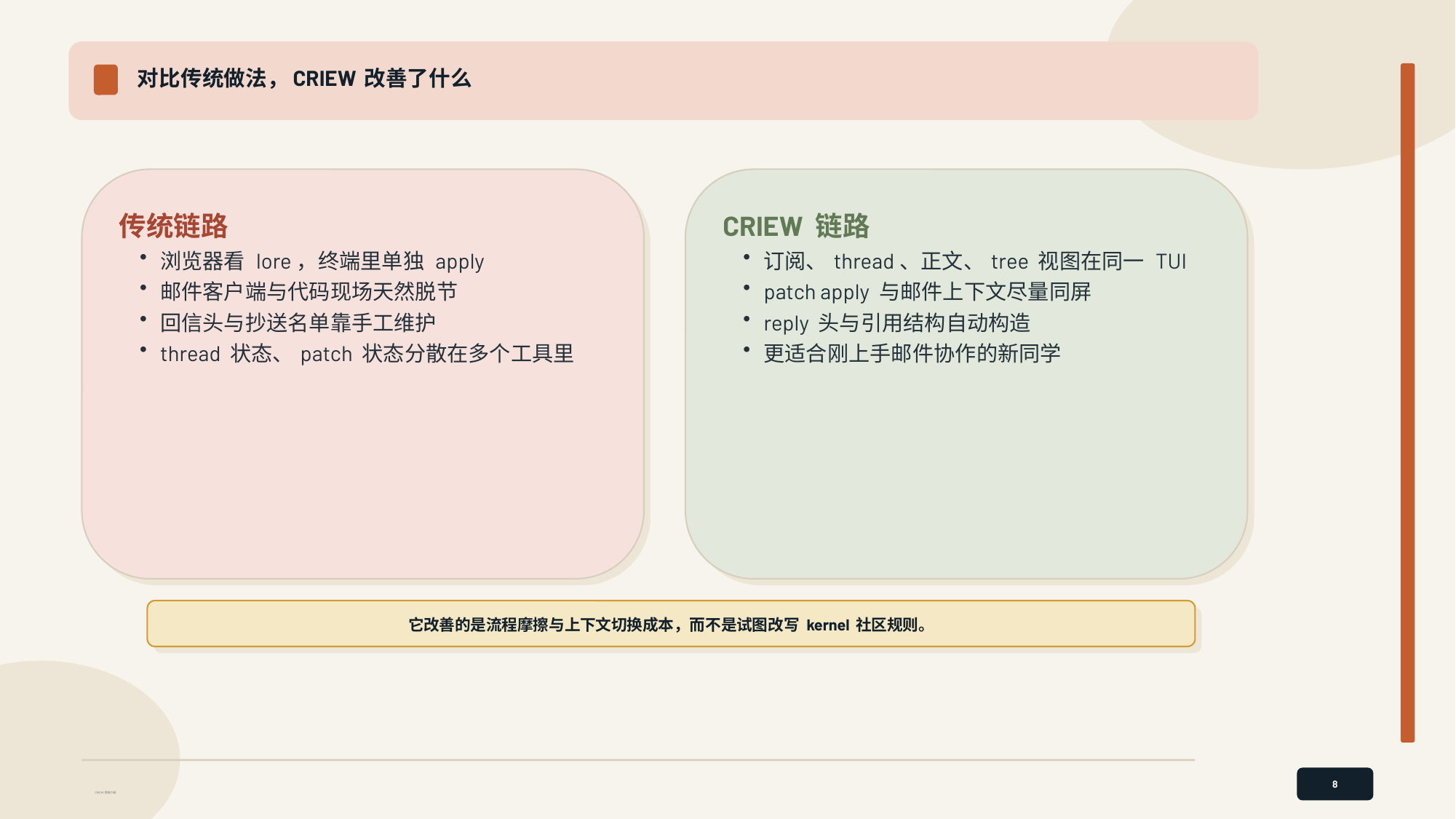

对比传统做法，CRIEW 改善了什么

传统链路
浏览器看 lore，终端里单独 apply
邮件客户端与代码现场天然脱节
回信头与抄送名单靠手工维护
thread 状态、patch 状态分散在多个工具里
CRIEW 链路
订阅、thread、正文、tree 视图在同一 TUI
patch apply 与邮件上下文尽量同屏
reply 头与引用结构自动构造
更适合刚上手邮件协作的新同学

它改善的是流程摩擦与上下文切换成本，而不是试图改写 kernel 社区规则。

8
CRIEW 项目介绍